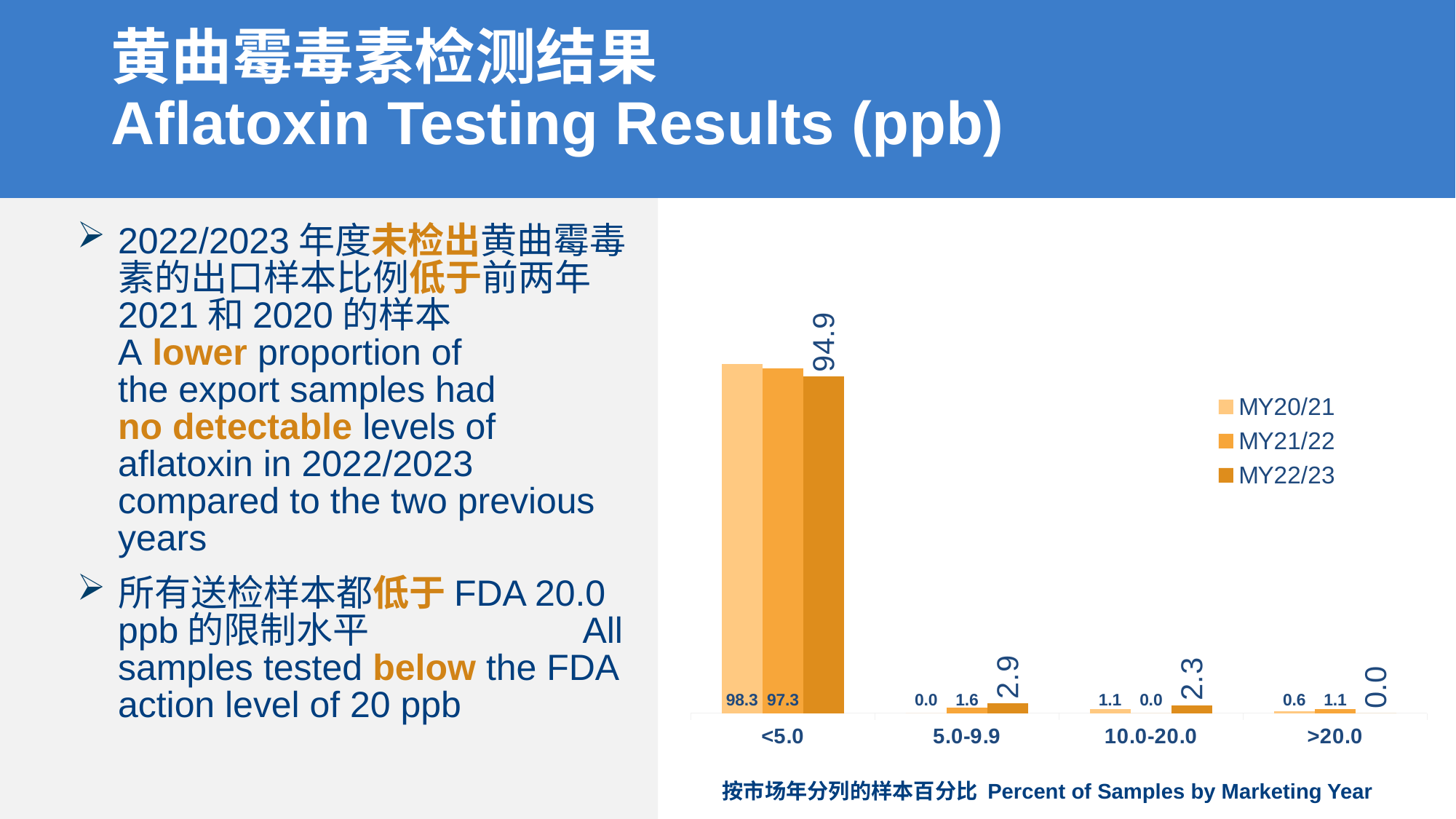

# 黄曲霉毒素检测结果 Aflatoxin Testing Results (ppb)

### Chart

| Category | MY20/21 | MY21/22 | MY22/23 |
|---|---|---|---|
| <5.0 | 98.33333333333333 | 97.25274725274726 | 94.85714285714286 |
| 5.0-9.9 | 0.0 | 1.6483516483516485 | 2.857142857142857 |
| 10.0-20.0 | 1.1111111111111112 | 0.0 | 2.2857142857142856 |
| >20.0 | 0.5555555555555556 | 1.098901098901099 | 0.0 |
2022/2023年度未检出黄曲霉毒素的出口样本比例低于前两年 2021和2020的样本                   A lower proportion of
the export samples had
no detectable levels of aflatoxin in 2022/2023 compared to the two previous years
所有送检样本都低于FDA 20.0 ppb的限制水平                         All samples tested below the FDA action level of 20 ppb

按市场年分列的样本百分比 Percent of Samples by Marketing Year